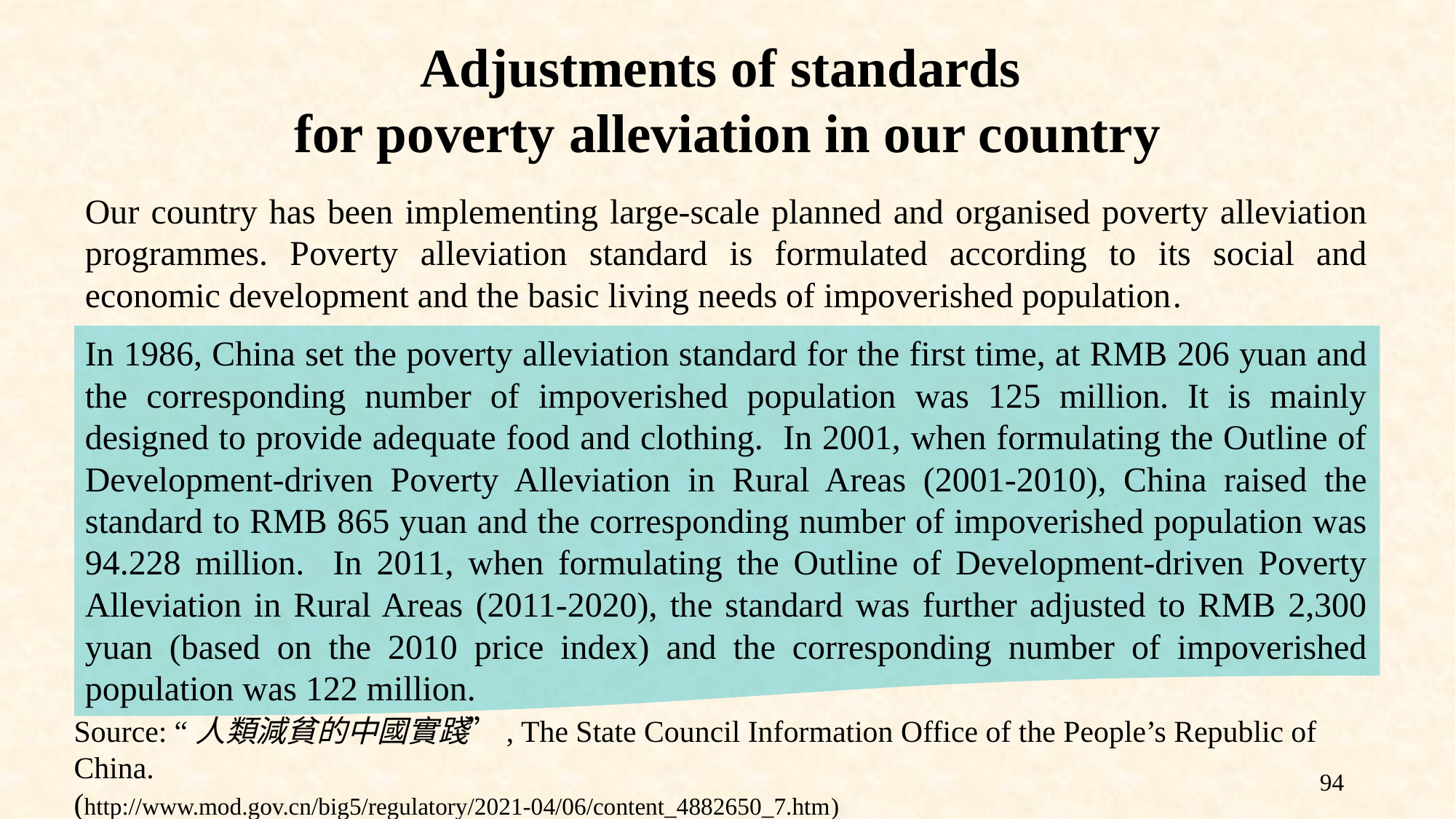

Adjustments of standards
for poverty alleviation in our country
Our country has been implementing large-scale planned and organised poverty alleviation programmes. Poverty alleviation standard is formulated according to its social and economic development and the basic living needs of impoverished population.
In 1986, China set the poverty alleviation standard for the first time, at RMB 206 yuan and the corresponding number of impoverished population was 125 million. It is mainly designed to provide adequate food and clothing.  In 2001, when formulating the Outline of Development-driven Poverty Alleviation in Rural Areas (2001-2010), China raised the standard to RMB 865 yuan and the corresponding number of impoverished population was 94.228 million.  In 2011, when formulating the Outline of Development-driven Poverty Alleviation in Rural Areas (2011-2020), the standard was further adjusted to RMB 2,300 yuan (based on the 2010 price index) and the corresponding number of impoverished population was 122 million.
Source: “人類減貧的中國實踐”, The State Council Information Office of the People’s Republic of China.
(http://www.mod.gov.cn/big5/regulatory/2021-04/06/content_4882650_7.htm)
94